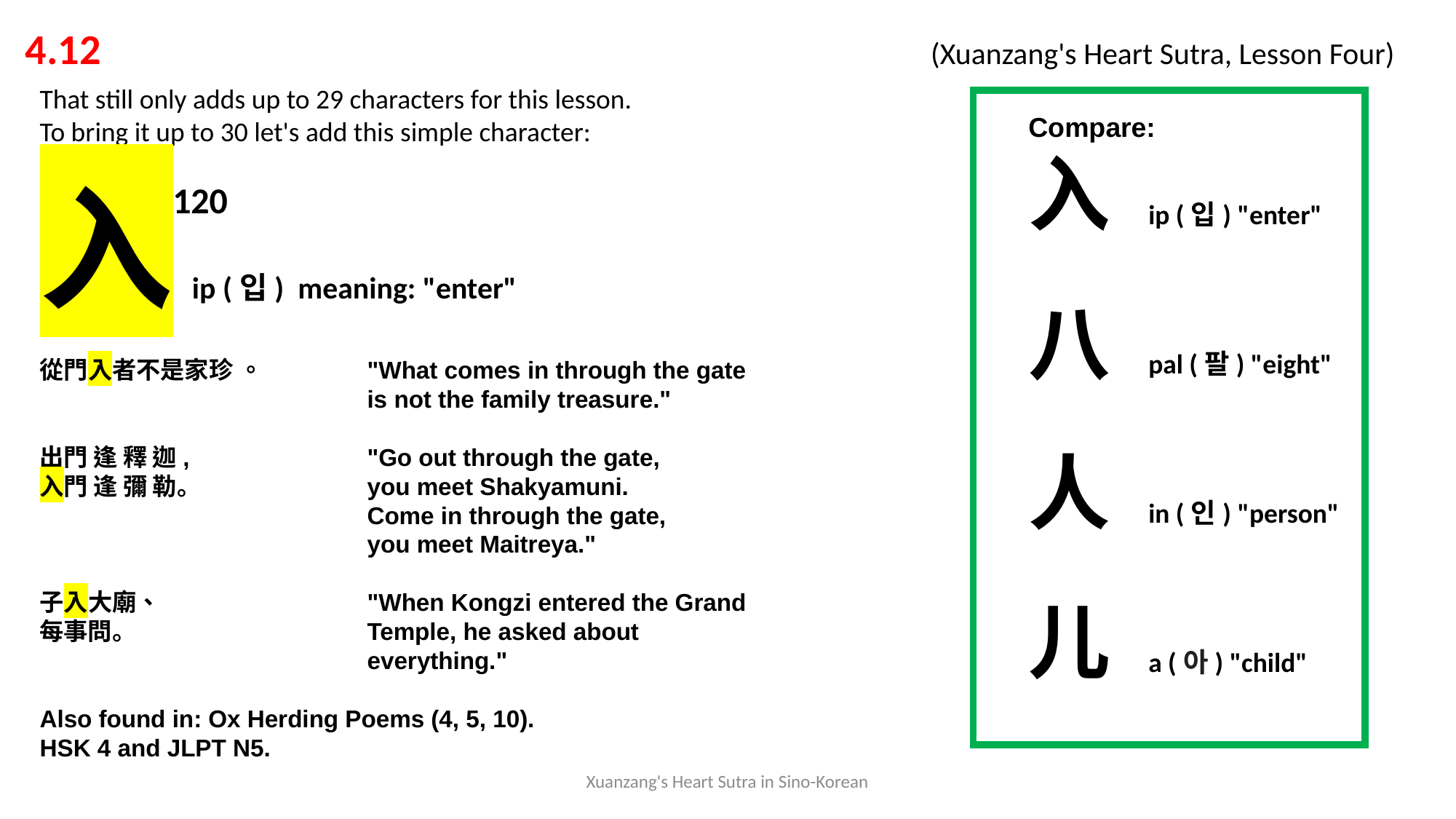

4.12  			  			                          (Xuanzang's Heart Sutra, Lesson Four)
That still only adds up to 29 characters for this lesson.
To bring it up to 30 let's add this simple character:

入  ip (입)  meaning: "enter"

從⾨⼊者不是家珍 。 	"What comes in through the gate
			is not the family treasure."

出門 逢 釋 迦, 		"Go out through the gate,
入門 逢 彌 勒。 		you meet Shakyamuni.
			Come in through the gate,
			you meet Maitreya."

子入大廟、		"When Kongzi entered the Grand
每事問。			Temple, he asked about
			everything."

Also found in: Ox Herding Poems (4, 5, 10).
HSK 4 and JLPT N5.

Compare:
入 ip (입) "enter"

八 pal (팔) "eight"

人 in (인) "person"

儿 a (아) "child"
120
Xuanzang's Heart Sutra in Sino-Korean